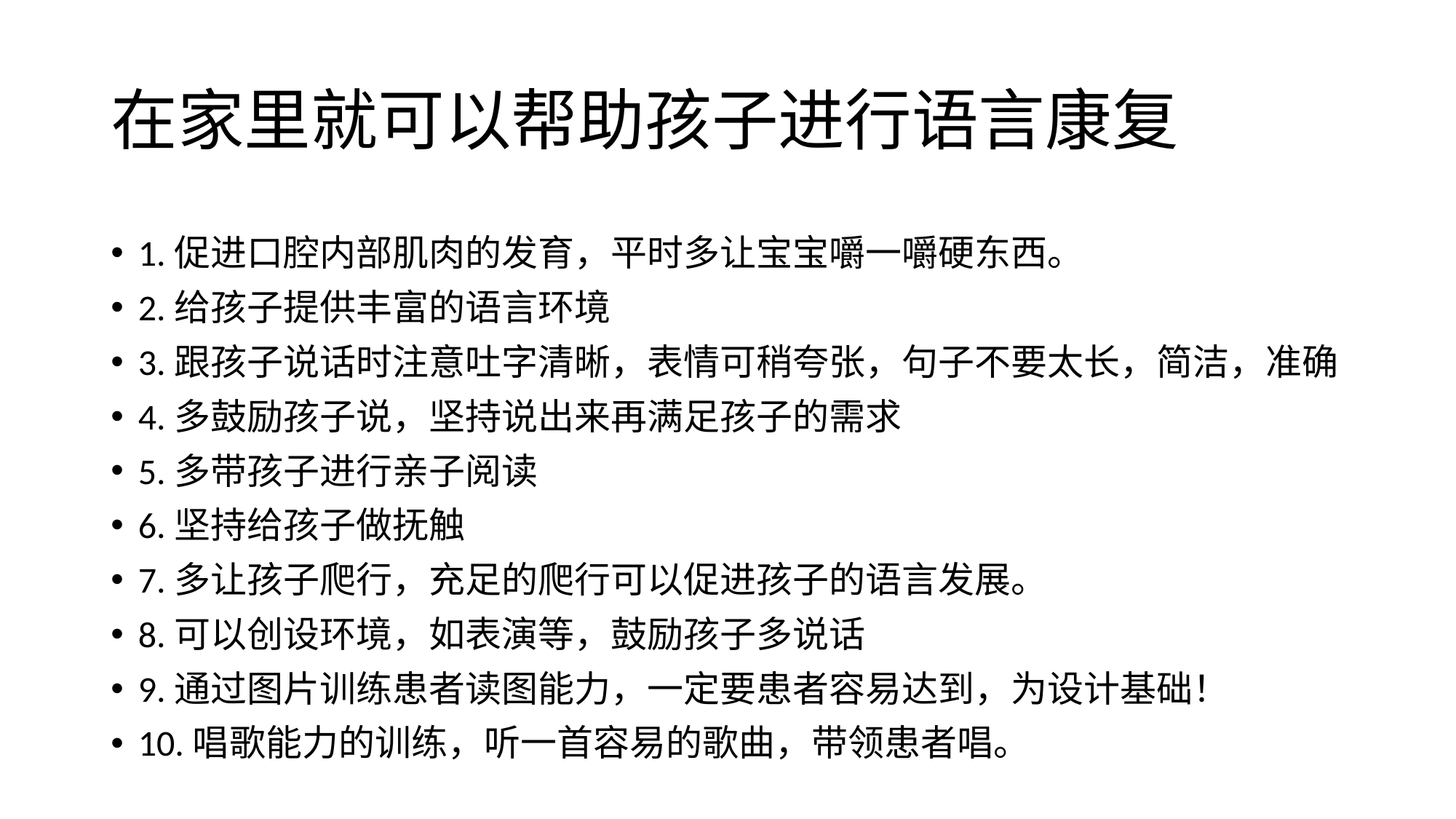

# 在家里就可以帮助孩子进行语言康复

1.促进口腔内部肌肉的发育，平时多让宝宝嚼一嚼硬东西。
2.给孩子提供丰富的语言环境
3.跟孩子说话时注意吐字清晰，表情可稍夸张，句子不要太长，简洁，准确
4.多鼓励孩子说，坚持说出来再满足孩子的需求
5.多带孩子进行亲子阅读
6.坚持给孩子做抚触
7.多让孩子爬行，充足的爬行可以促进孩子的语言发展。
8.可以创设环境，如表演等，鼓励孩子多说话
9.通过图片训练患者读图能力，一定要患者容易达到，为设计基础！
10.唱歌能力的训练，听一首容易的歌曲，带领患者唱。